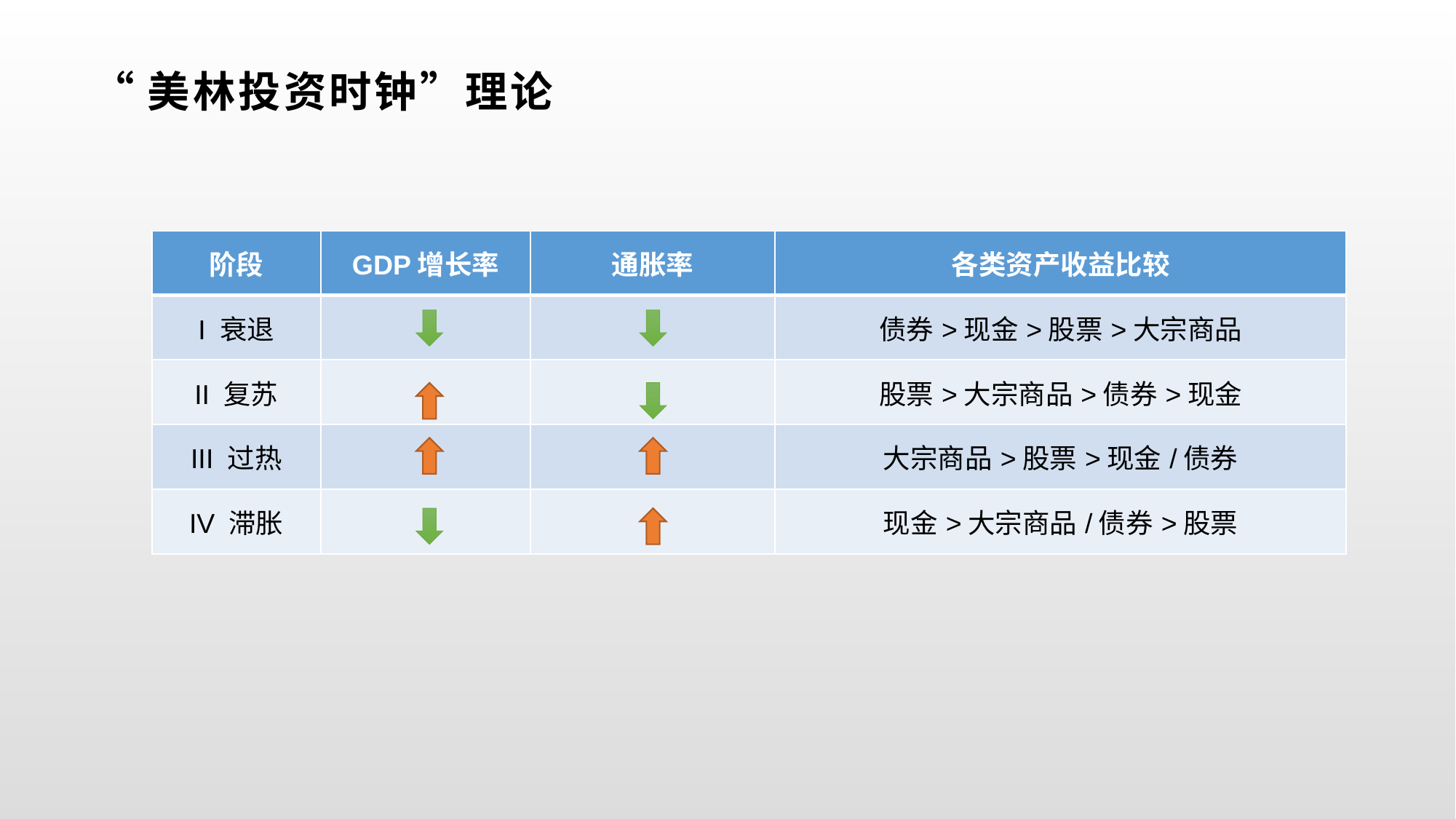

# “美林投资时钟”理论

| 阶段 | GDP增长率 | 通胀率 | 各类资产收益比较 |
| --- | --- | --- | --- |
| I 衰退 |  |  | 债券>现金>股票>大宗商品 |
| II 复苏 |  |  | 股票>大宗商品>债券>现金 |
| III 过热 |  |  | 大宗商品>股票>现金/债券 |
| IV 滞胀 |  |  | 现金>大宗商品/债券>股票 |